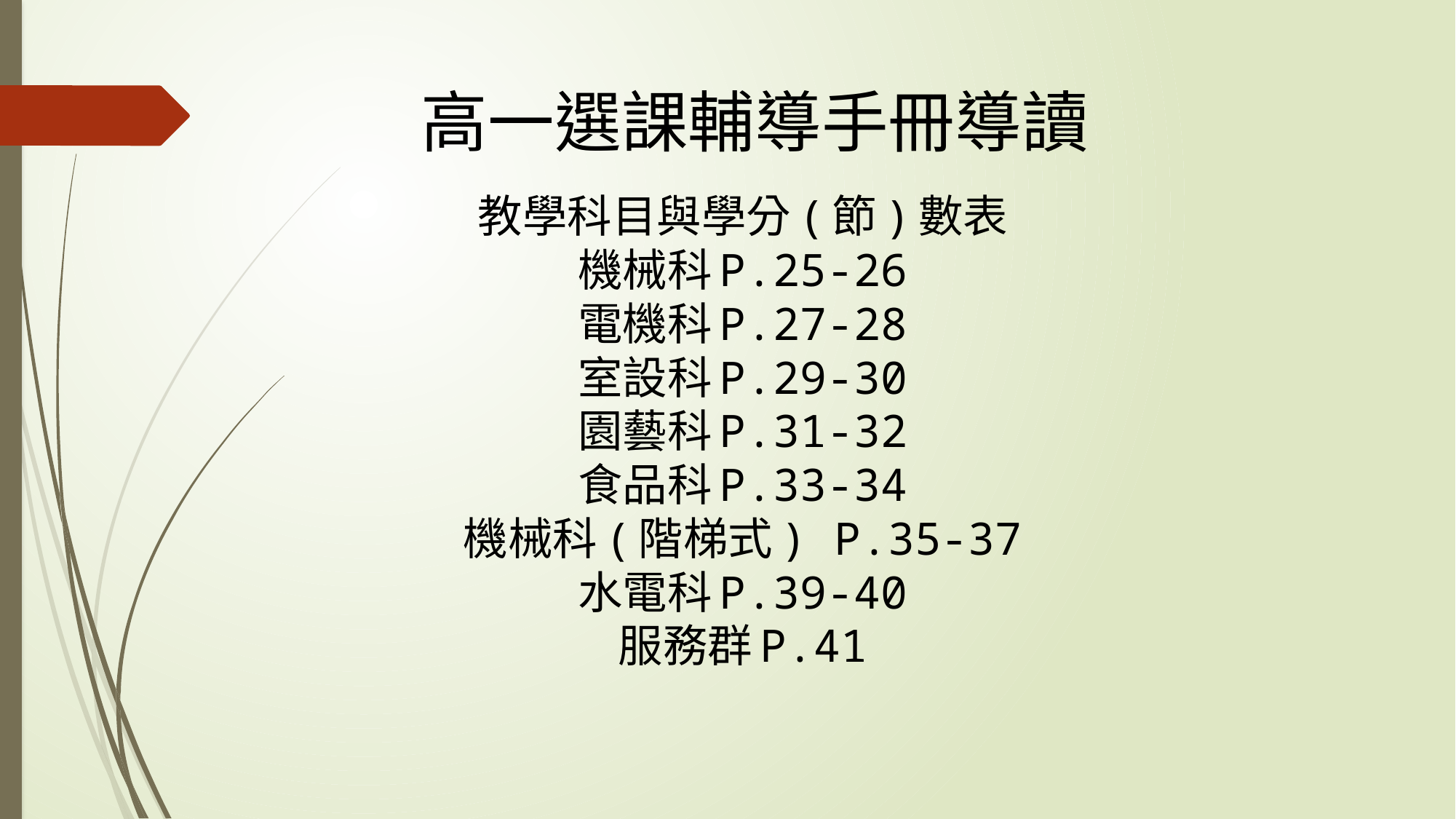

# 高一選課輔導手冊導讀
教學科目與學分(節)數表
機械科P.25-26
電機科P.27-28
室設科P.29-30
園藝科P.31-32
食品科P.33-34
機械科(階梯式) P.35-37
水電科P.39-40
服務群P.41